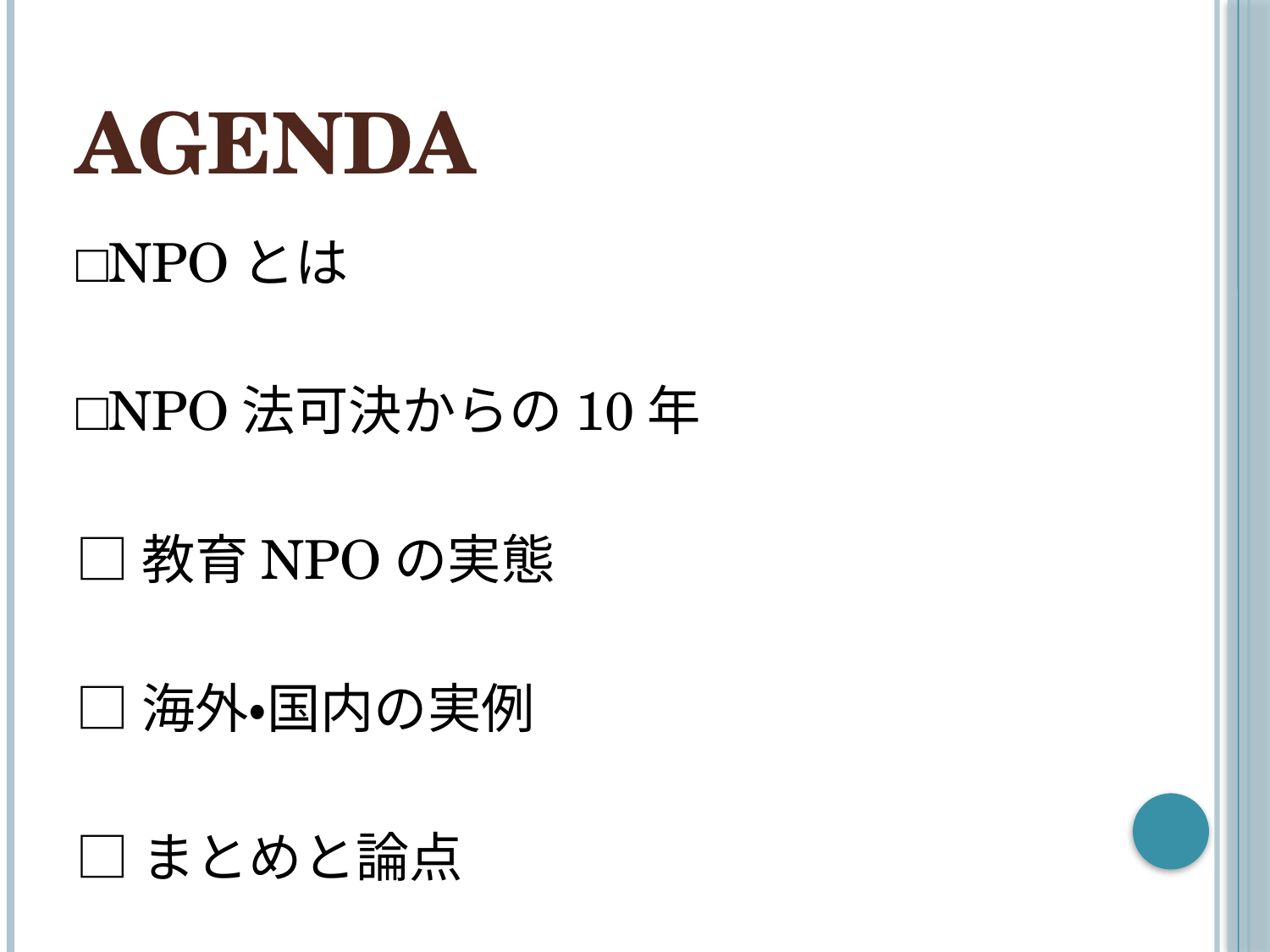

# AGENDA
□NPOとは

□NPO法可決からの10年

□教育NPOの実態

□海外・国内の実例

□まとめと論点